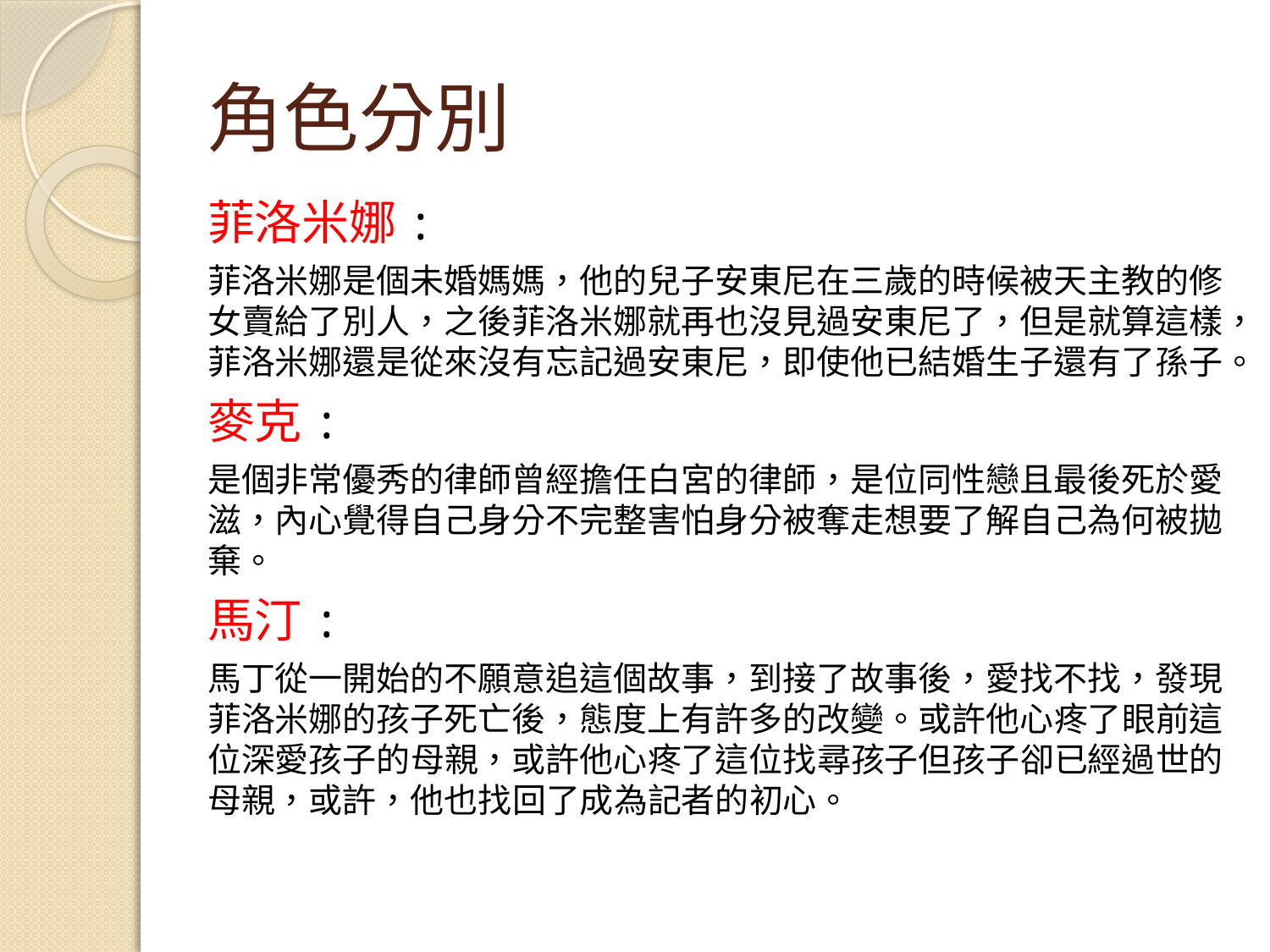

# 角色分別
菲洛米娜:
菲洛米娜是個未婚媽媽，他的兒子安東尼在三歲的時候被天主教的修女賣給了別人，之後菲洛米娜就再也沒見過安東尼了，但是就算這樣，菲洛米娜還是從來沒有忘記過安東尼，即使他已結婚生子還有了孫子。
麥克:
是個非常優秀的律師曾經擔任白宮的律師，是位同性戀且最後死於愛滋，內心覺得自己身分不完整害怕身分被奪走想要了解自己為何被拋棄。
馬汀:
馬丁從一開始的不願意追這個故事，到接了故事後，愛找不找，發現菲洛米娜的孩子死亡後，態度上有許多的改變。或許他心疼了眼前這位深愛孩子的母親，或許他心疼了這位找尋孩子但孩子卻已經過世的母親，或許，他也找回了成為記者的初心。